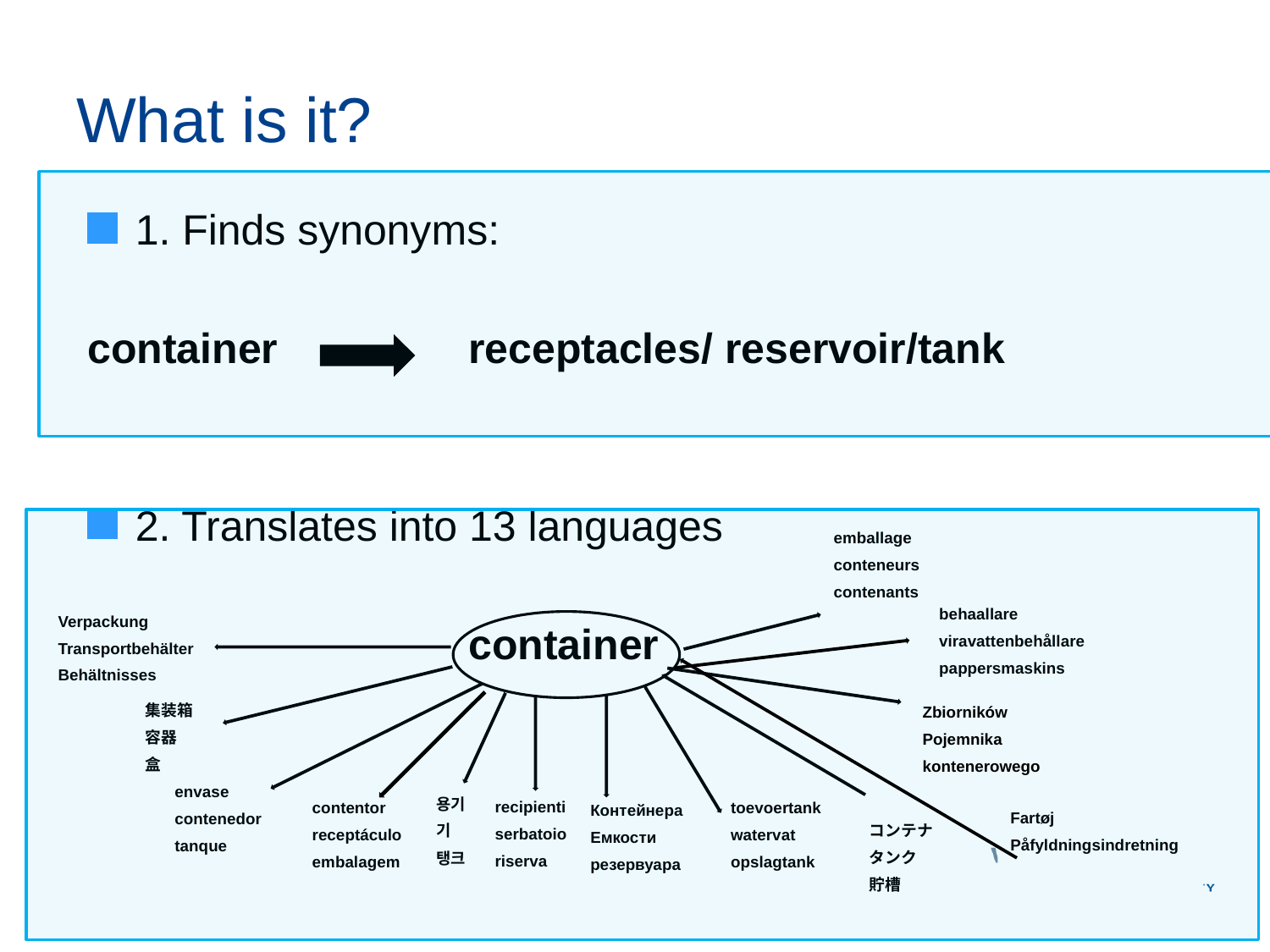

# What is it?

1. Finds synonyms:

container  		receptacles/ reservoir/tank

2. Translates into 13 languages

			container

emballage
conteneurs
contenants
behaallare
viravattenbehållare
pappersmaskins
Verpackung
Transportbehälter
Behältnisses

集装箱
容器
盒
Zbiorników
Pojemnika
kontenerowego

envase
contenedor
tanque
용기
기
탱크
recipienti
serbatoio
riserva
toevoertank
watervat
opslagtank
contentor
receptáculo
embalagem
Контейнера
Емкости
резервуара
Fartøj
Påfyldningsindretning

コンテナ
タンク
貯槽